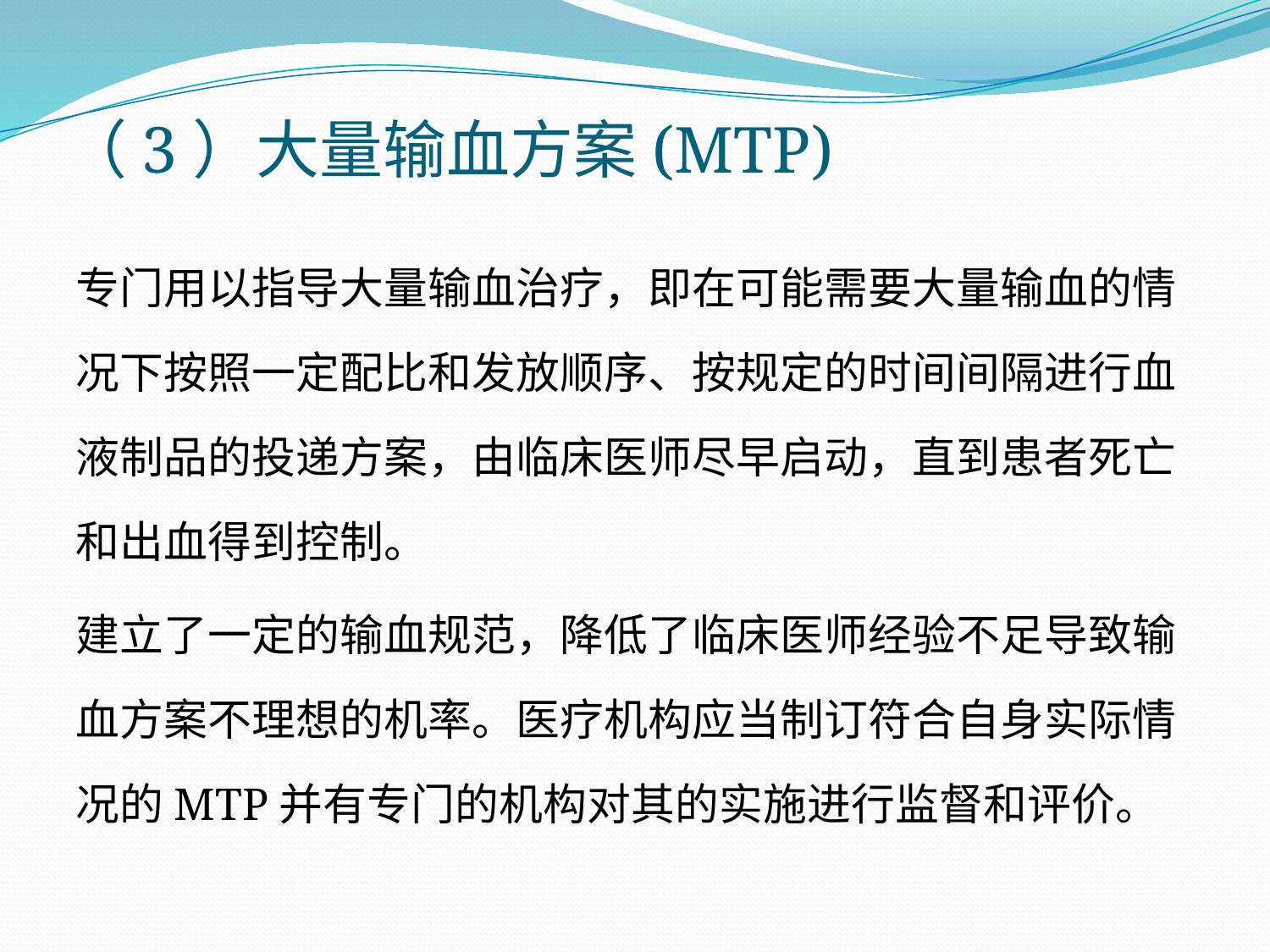

# （3）大量输血方案(MTP)
专门用以指导大量输血治疗，即在可能需要大量输血的情况下按照一定配比和发放顺序、按规定的时间间隔进行血液制品的投递方案，由临床医师尽早启动，直到患者死亡和出血得到控制。
建立了一定的输血规范，降低了临床医师经验不足导致输血方案不理想的机率。医疗机构应当制订符合自身实际情况的MTP并有专门的机构对其的实施进行监督和评价。